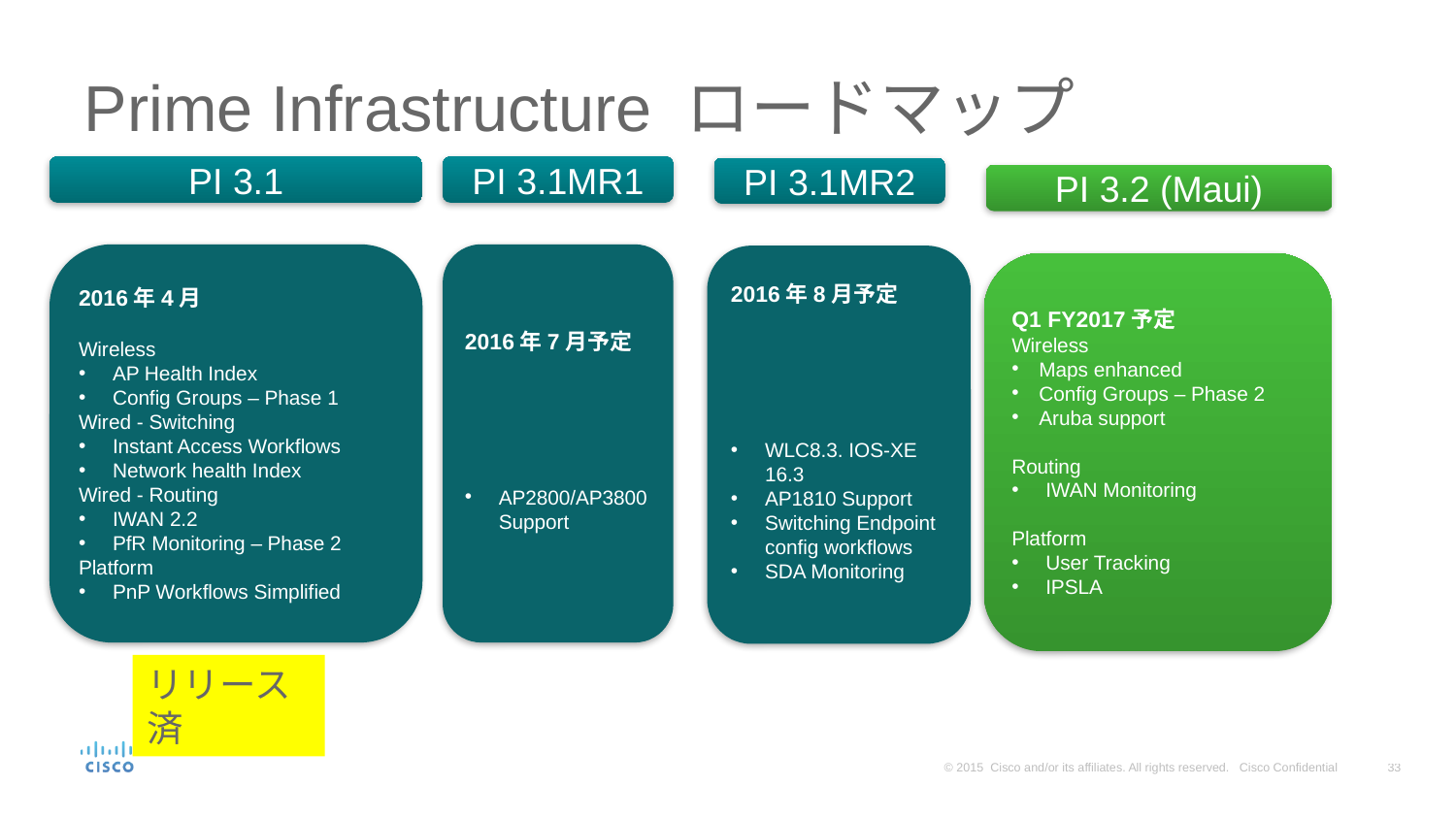

# Prime Infrastructure ロードマップ
PI 3.1
PI 3.1MR1
PI 3.1MR2
PI 3.2 (Maui)

2016年4月

Wireless
AP Health Index
Config Groups – Phase 1
Wired - Switching
Instant Access Workflows
Network health Index
Wired - Routing
IWAN 2.2
PfR Monitoring – Phase 2
Platform
PnP Workflows Simplified

2016年7月予定

AP2800/AP3800 Support

2016年8月予定

WLC8.3. IOS-XE 16.3
AP1810 Support
Switching Endpoint config workflows
SDA Monitoring

Q1 FY2017予定
Wireless
Maps enhanced
Config Groups – Phase 2
Aruba support

Routing
IWAN Monitoring

Platform
User Tracking
IPSLA

リリース済